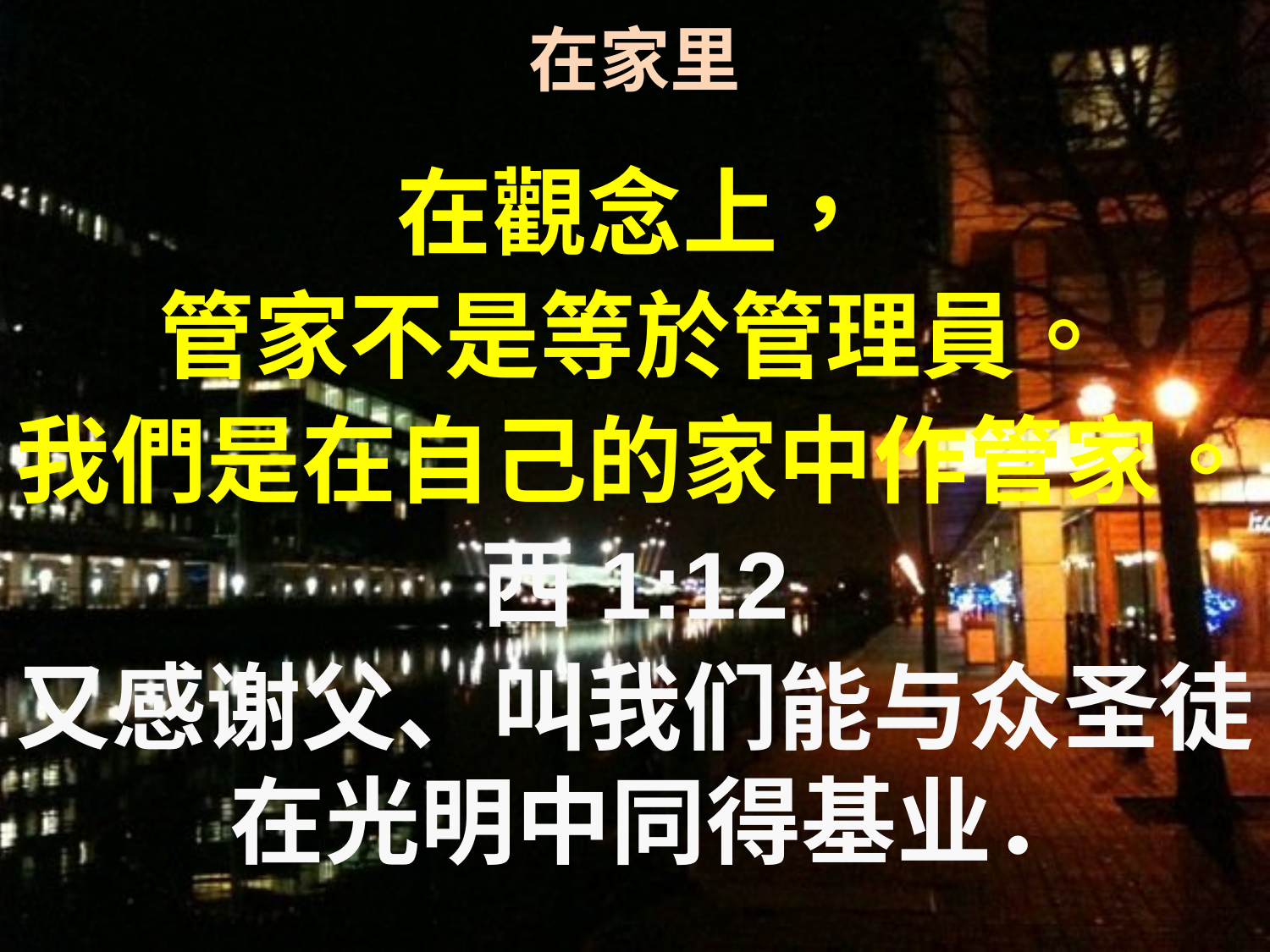

在家里

在觀念上，
管家不是等於管理員。
我們是在自己的家中作管家。
西1:12
又感谢父、叫我们能与众圣徒在光明中同得基业．